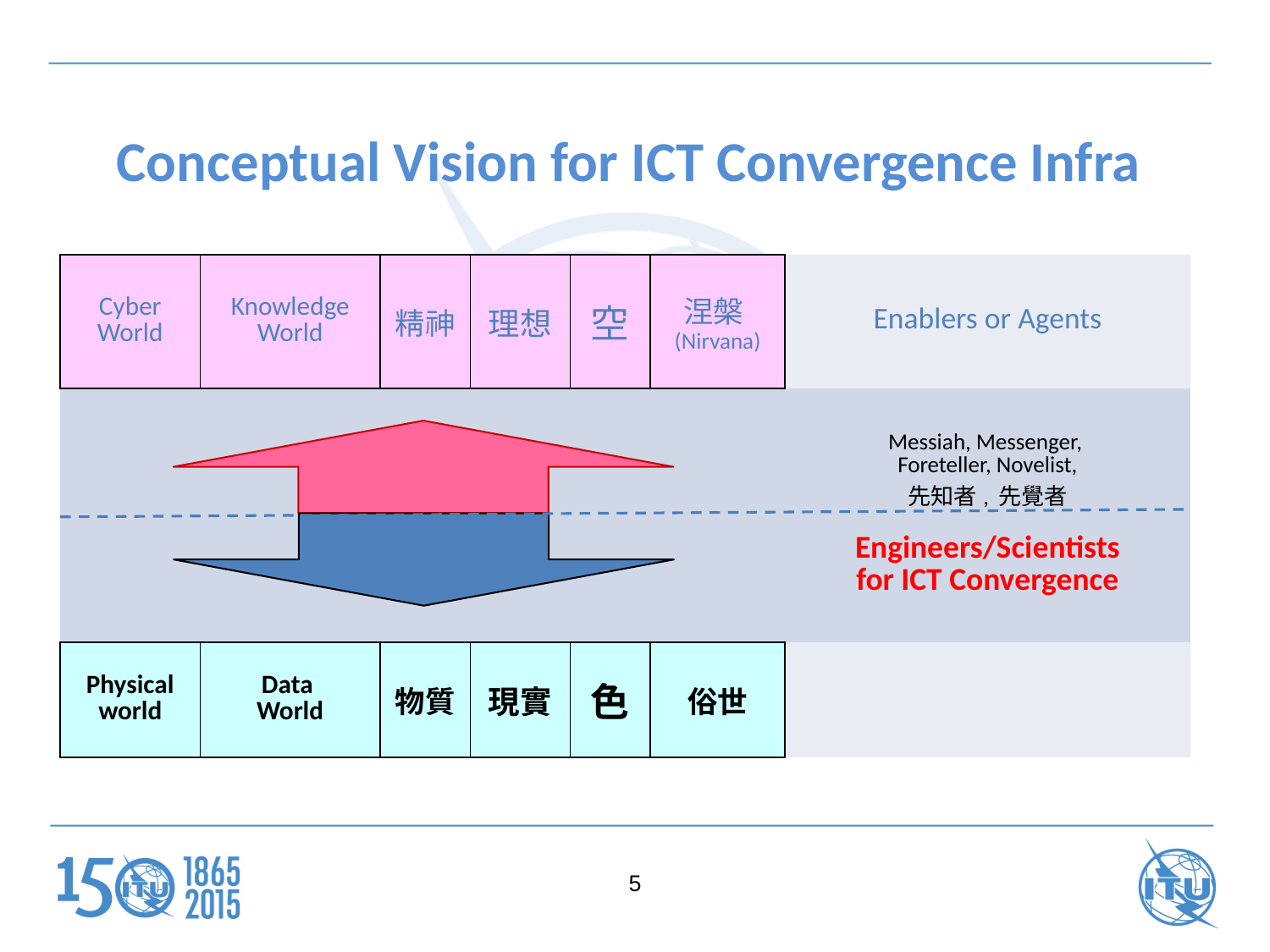

# Conceptual Vision for ICT Convergence Infra
| Cyber World | Knowledge World | 精神 | 理想 | 空 | 涅槃(Nirvana) | Enablers or Agents |
| --- | --- | --- | --- | --- | --- | --- |
|  |  |  |  |  |  | Messiah, Messenger, Foreteller, Novelist, 先知者, 先覺者 Engineers/Scientists for ICT Convergence |
| Physical world | Data World | 物質 | 現實 | 色 | 俗世 |  |

5